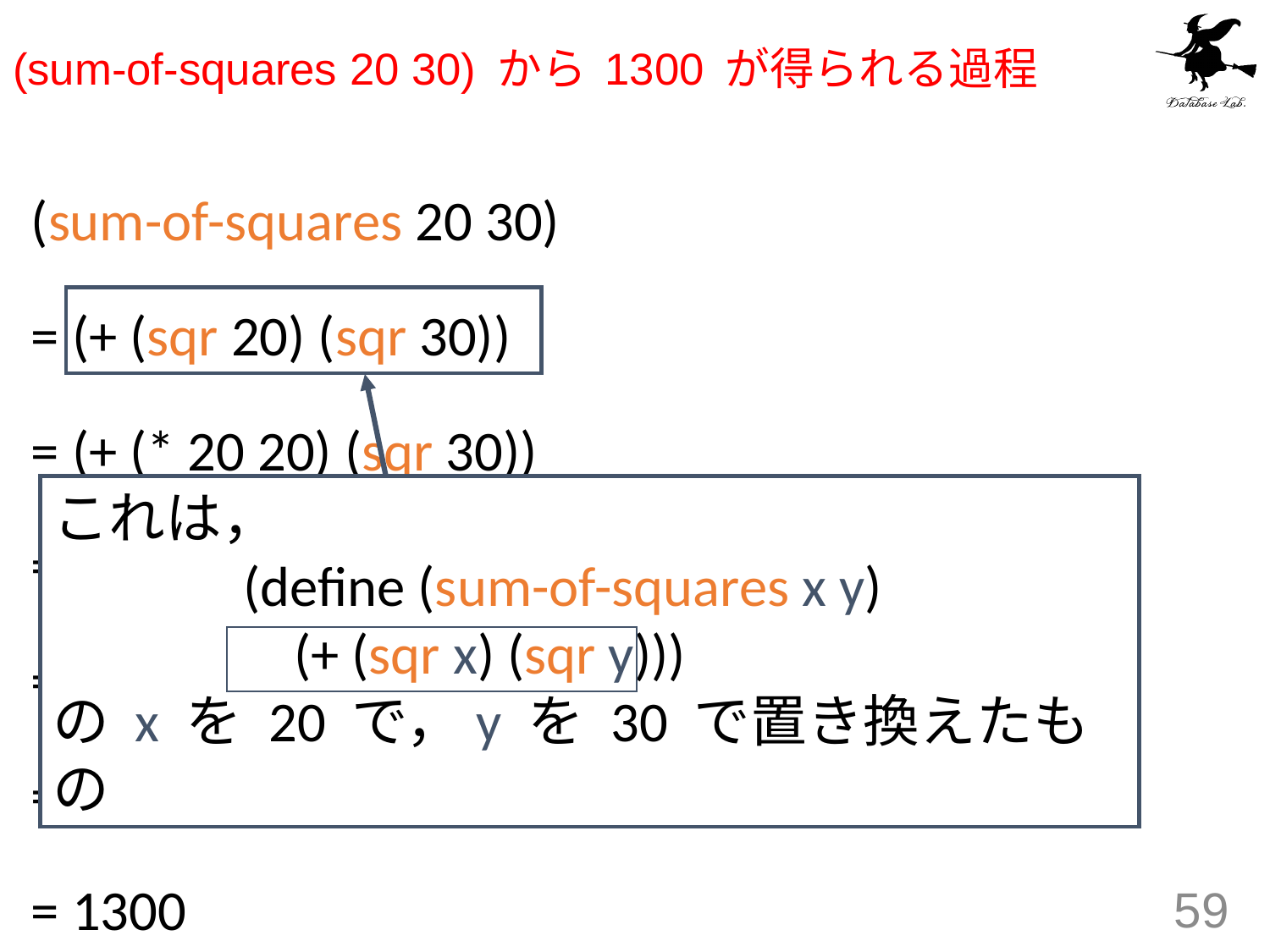

# (sum-of-squares 20 30) から 1300 が得られる過程
(sum-of-squares 20 30)
= (+ (sqr 20) (sqr 30))
= (+ (* 20 20) (sqr 30))
= (+ 400 (sqr 30))
= (+ 400 (* 30 30))
= (+ 400 900)
= 1300

これは，
	(define (sum-of-squares x y)
	    (+ (sqr x) (sqr y)))
の x を 20 で，y を 30 で置き換えたもの

59